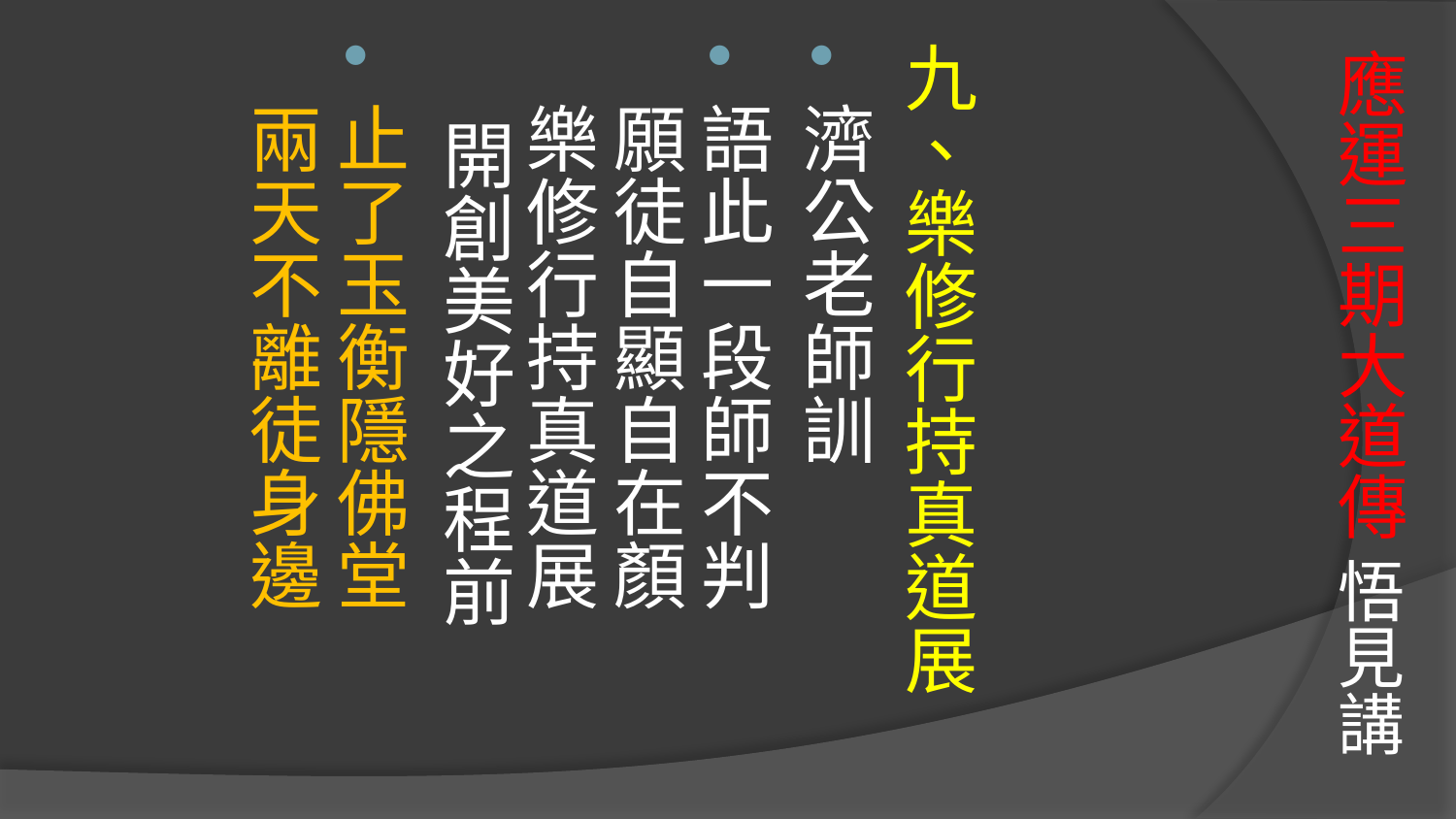

# 應運三期大道傳 悟見講
九、樂修行持真道展
濟公老師訓
語此一段師不判         願徒自顯自在顏
樂修行持真道展            開創美好之程前
止了玉衡隱佛堂          兩天不離徒身邊